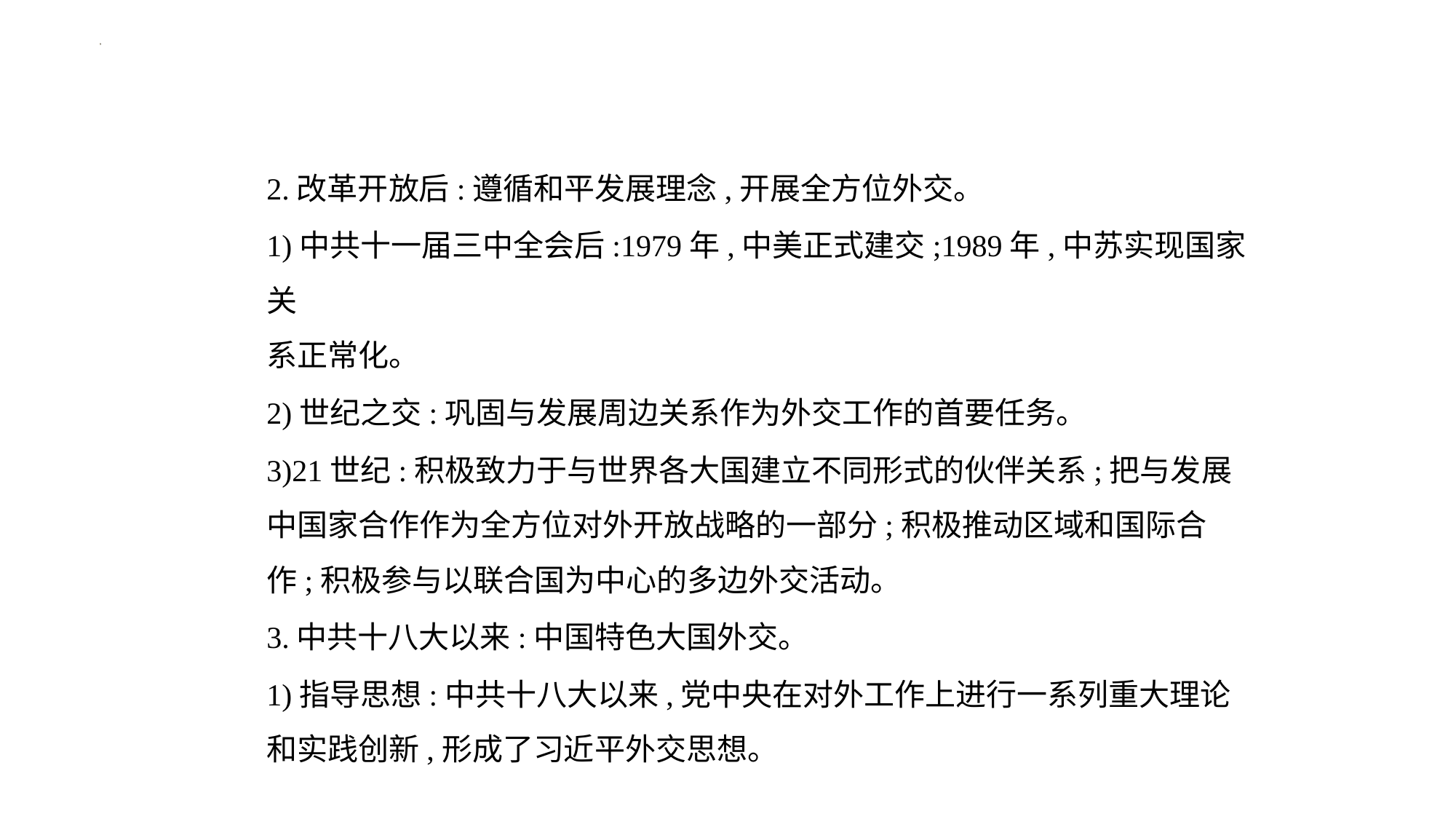

2.改革开放后:遵循和平发展理念,开展全方位外交。
1)中共十一届三中全会后:1979年,中美正式建交;1989年,中苏实现国家关
系正常化。
2)世纪之交:巩固与发展周边关系作为外交工作的首要任务。
3)21世纪:积极致力于与世界各大国建立不同形式的伙伴关系;把与发展
中国家合作作为全方位对外开放战略的一部分;积极推动区域和国际合
作;积极参与以联合国为中心的多边外交活动。
3.中共十八大以来:中国特色大国外交。
1)指导思想:中共十八大以来,党中央在对外工作上进行一系列重大理论
和实践创新,形成了习近平外交思想。